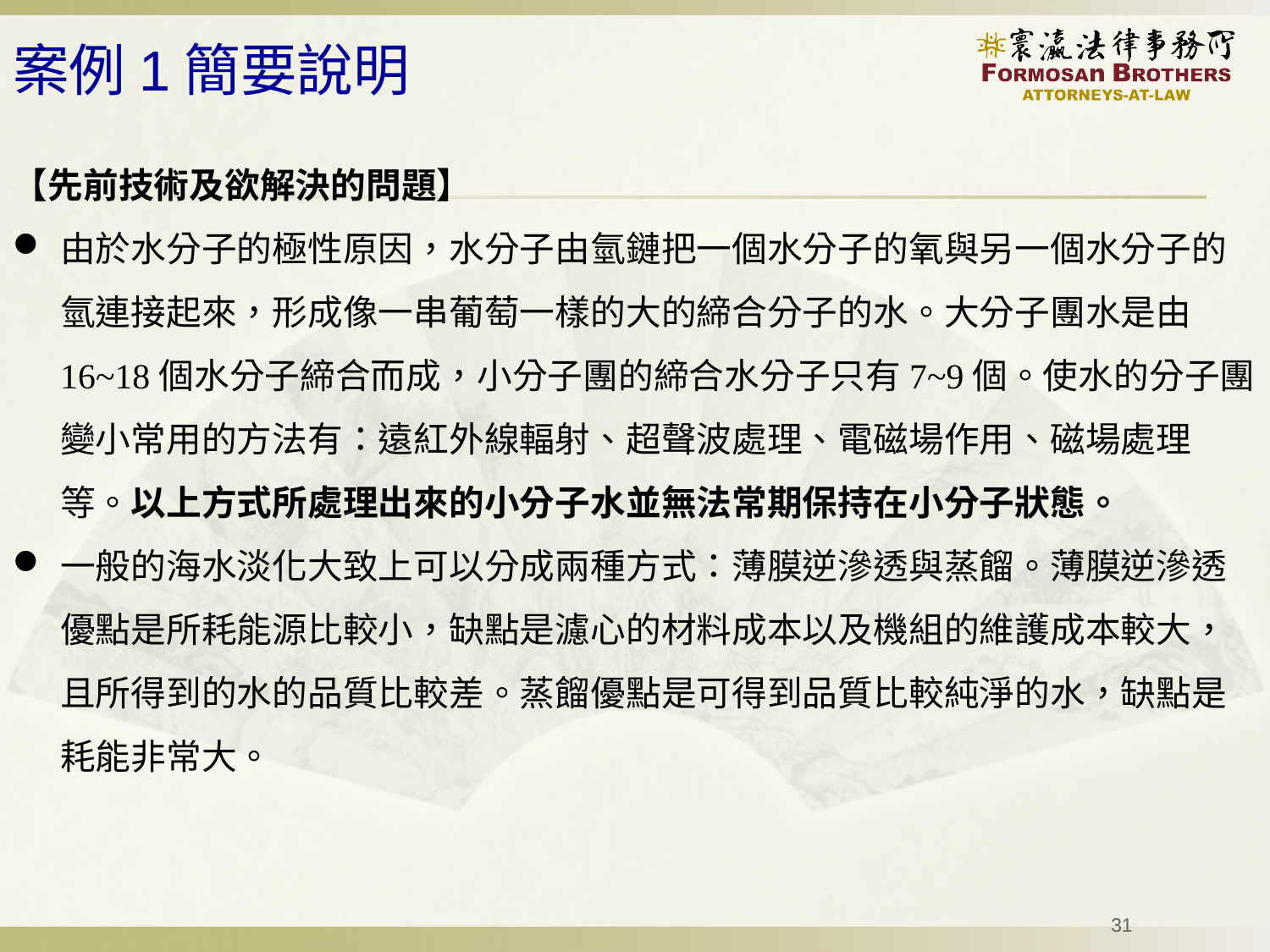

# 案例1簡要說明
【先前技術及欲解決的問題】
由於水分子的極性原因，水分子由氫鏈把一個水分子的氧與另一個水分子的氫連接起來，形成像一串葡萄一樣的大的締合分子的水。大分子團水是由16~18個水分子締合而成，小分子團的締合水分子只有7~9個。使水的分子團變小常用的方法有：遠紅外線輻射、超聲波處理、電磁場作用、磁場處理等。以上方式所處理出來的小分子水並無法常期保持在小分子狀態。
一般的海水淡化大致上可以分成兩種方式：薄膜逆滲透與蒸餾。薄膜逆滲透優點是所耗能源比較小，缺點是濾心的材料成本以及機組的維護成本較大，且所得到的水的品質比較差。蒸餾優點是可得到品質比較純淨的水，缺點是耗能非常大。
31